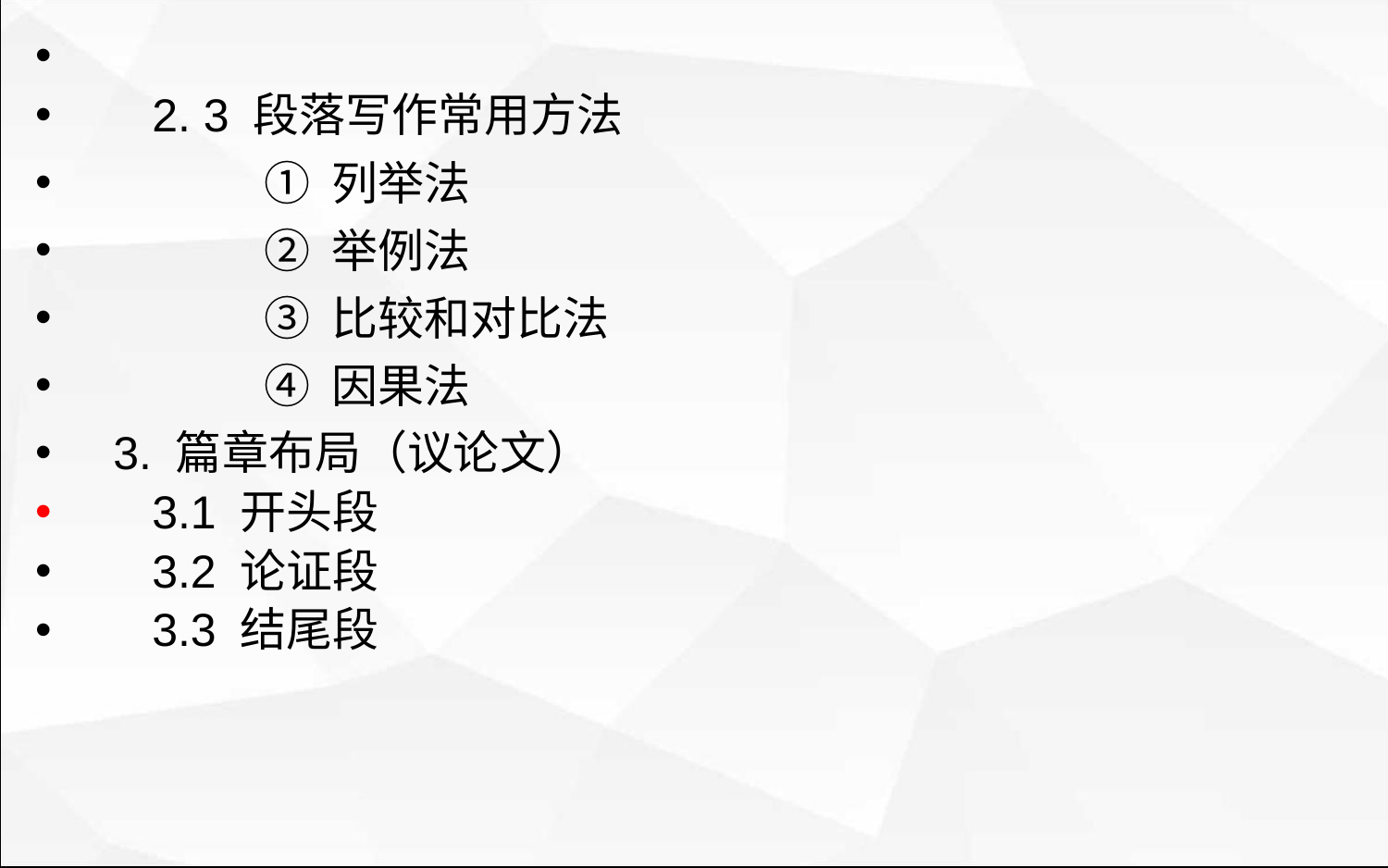

2. 3 段落写作常用方法
                 ① 列举法
                 ② 举例法
                 ③ 比较和对比法
                 ④ 因果法
  3. 篇章布局（议论文）
     3.1 开头段
     3.2 论证段
     3.3 结尾段